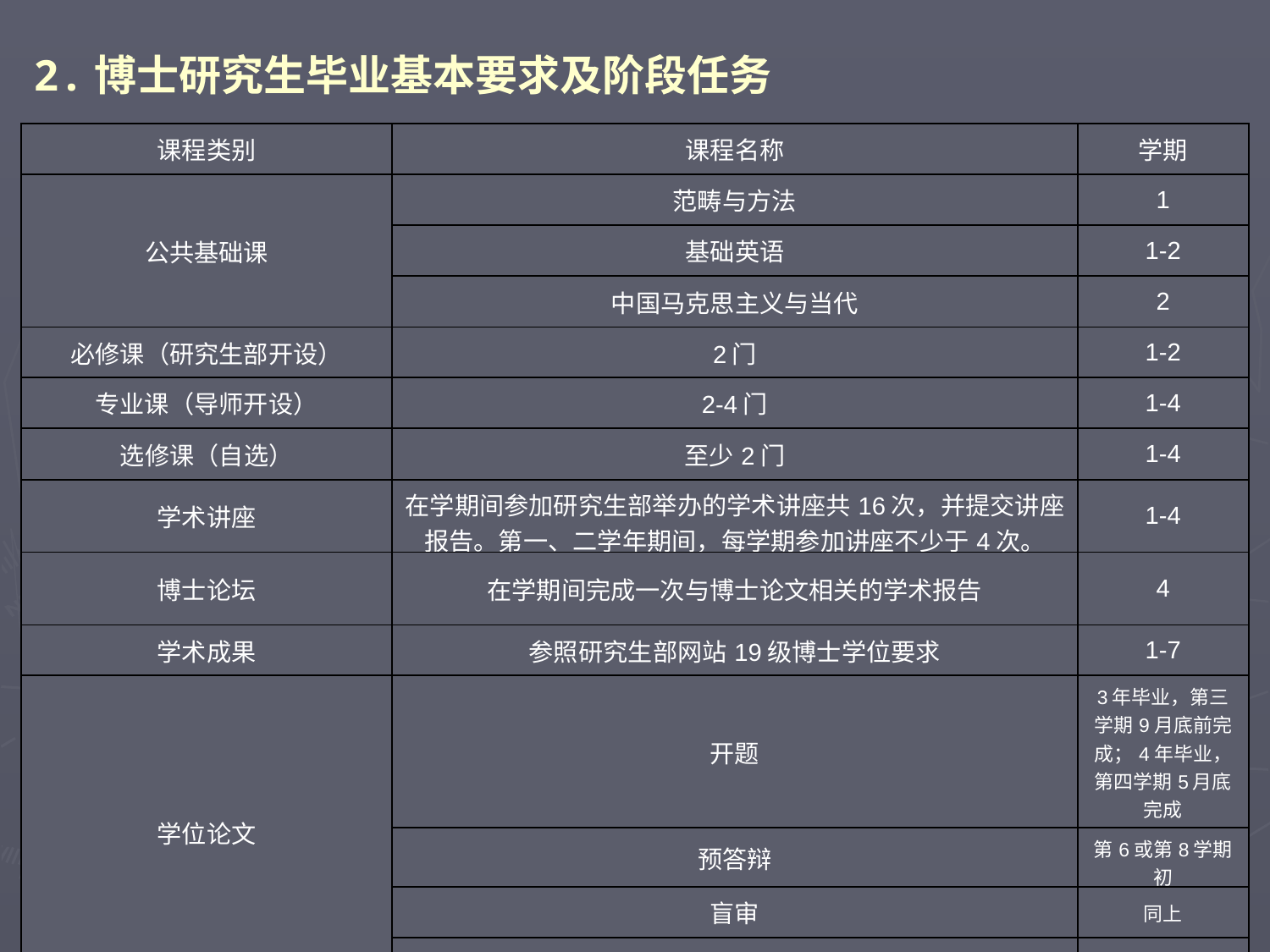

2.博士研究生毕业基本要求及阶段任务
| 课程类别 | 课程名称 | 学期 |
| --- | --- | --- |
| 公共基础课 | 范畴与方法 | 1 |
|  | 基础英语 | 1-2 |
|  | 中国马克思主义与当代 | 2 |
| 必修课（研究生部开设） | 2门 | 1-2 |
| 专业课（导师开设） | 2-4门 | 1-4 |
| 选修课（自选） | 至少2门 | 1-4 |
| 学术讲座 | 在学期间参加研究生部举办的学术讲座共16次，并提交讲座报告。第一、二学年期间，每学期参加讲座不少于4次。 | 1-4 |
| 博士论坛 | 在学期间完成一次与博士论文相关的学术报告 | 4 |
| 学术成果 | 参照研究生部网站19级博士学位要求 | 1-7 |
| 学位论文 | 开题 | 3年毕业，第三学期9月底前完成；4年毕业，第四学期5月底完成 |
|  | 预答辩 | 第6或第8学期初 |
|  | 盲审 | 同上 |
|  | 论文答辩 | 同上 |